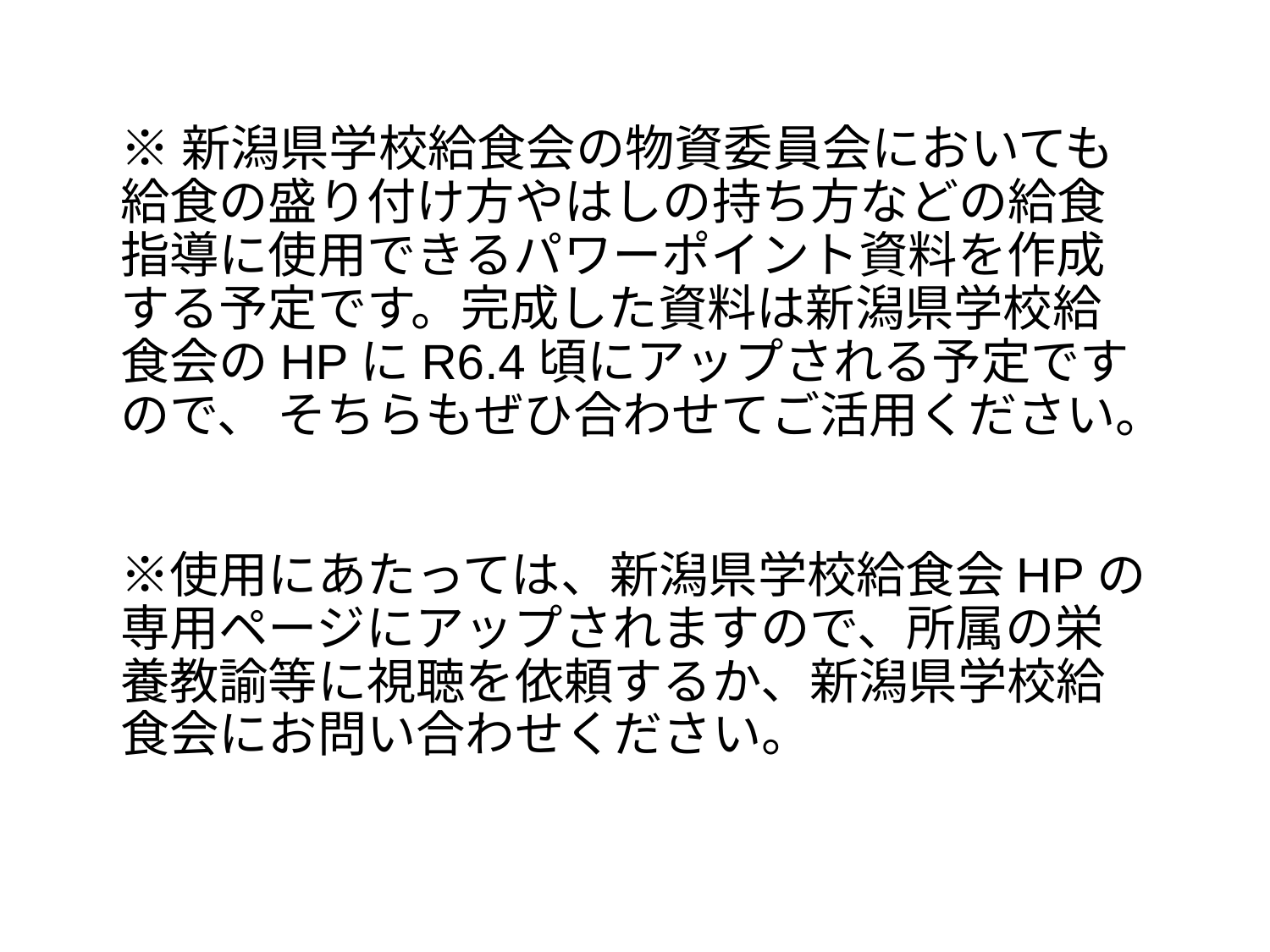

# ※新潟県学校給食会の物資委員会においても給食の盛り付け方やはしの持ち方などの給食指導に使用できるパワーポイント資料を作成する予定です。完成した資料は新潟県学校給食会のHPにR6.4頃にアップされる予定ですので、 そちらもぜひ合わせてご活用ください。 ※使用にあたっては、新潟県学校給食会HPの専用ページにアップされますので、所属の栄養教諭等に視聴を依頼するか、新潟県学校給食会にお問い合わせください。